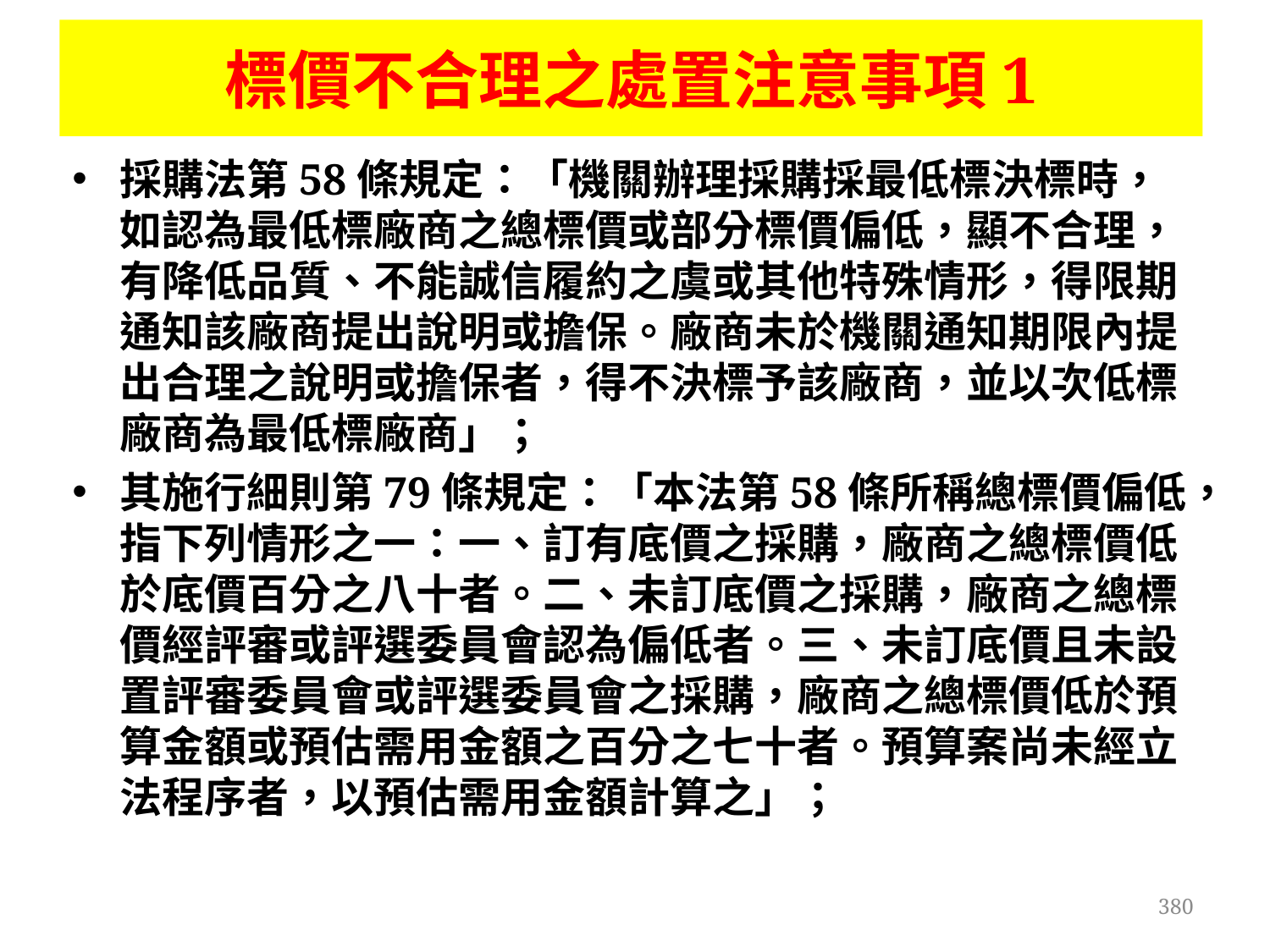

# 標價不合理之處置注意事項1
採購法第58條規定：「機關辦理採購採最低標決標時，如認為最低標廠商之總標價或部分標價偏低，顯不合理，有降低品質、不能誠信履約之虞或其他特殊情形，得限期通知該廠商提出說明或擔保。廠商未於機關通知期限內提出合理之說明或擔保者，得不決標予該廠商，並以次低標廠商為最低標廠商」；
其施行細則第79條規定：「本法第58條所稱總標價偏低，指下列情形之一：一、訂有底價之採購，廠商之總標價低於底價百分之八十者。二、未訂底價之採購，廠商之總標價經評審或評選委員會認為偏低者。三、未訂底價且未設置評審委員會或評選委員會之採購，廠商之總標價低於預算金額或預估需用金額之百分之七十者。預算案尚未經立法程序者，以預估需用金額計算之」；
380